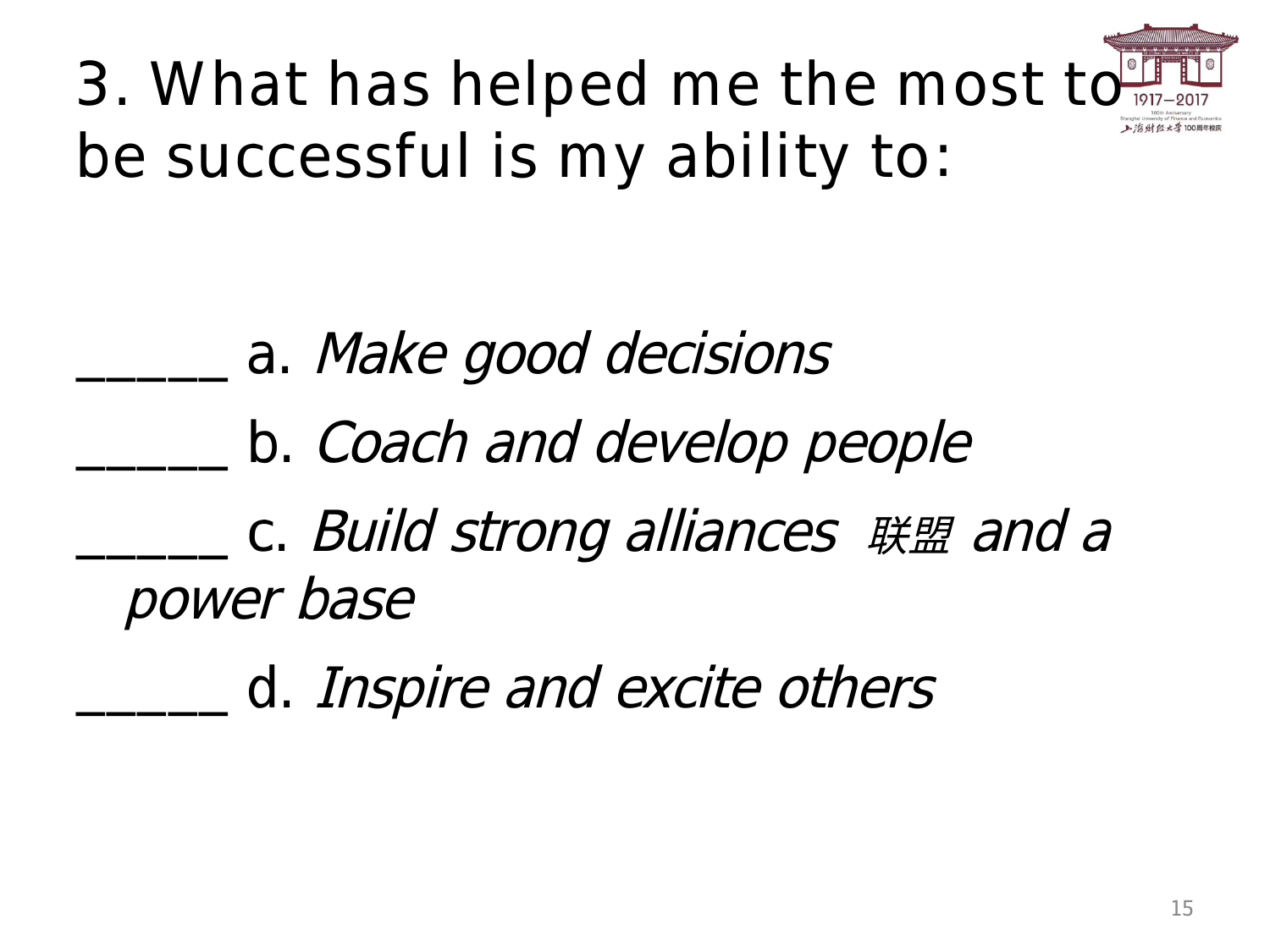

# 3. What has helped me the most to be successful is my ability to:

_____ a. Make good decisions
_____ b. Coach and develop people
_____ c. Build strong alliances 联盟 and a  power base
_____ d. Inspire and excite others
15